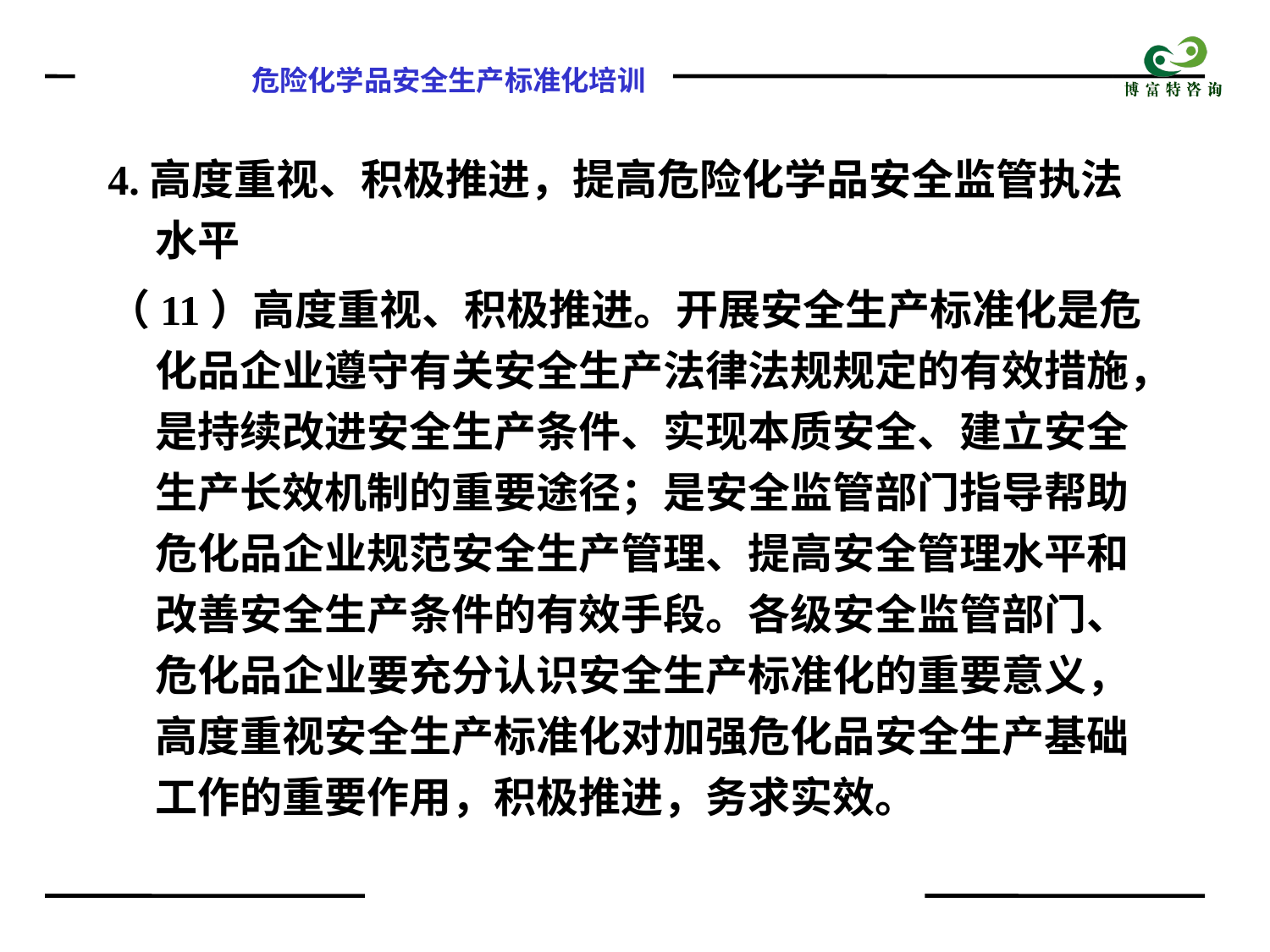

4.高度重视、积极推进，提高危险化学品安全监管执法水平
（11）高度重视、积极推进。开展安全生产标准化是危化品企业遵守有关安全生产法律法规规定的有效措施，是持续改进安全生产条件、实现本质安全、建立安全生产长效机制的重要途径；是安全监管部门指导帮助危化品企业规范安全生产管理、提高安全管理水平和改善安全生产条件的有效手段。各级安全监管部门、危化品企业要充分认识安全生产标准化的重要意义，高度重视安全生产标准化对加强危化品安全生产基础工作的重要作用，积极推进，务求实效。